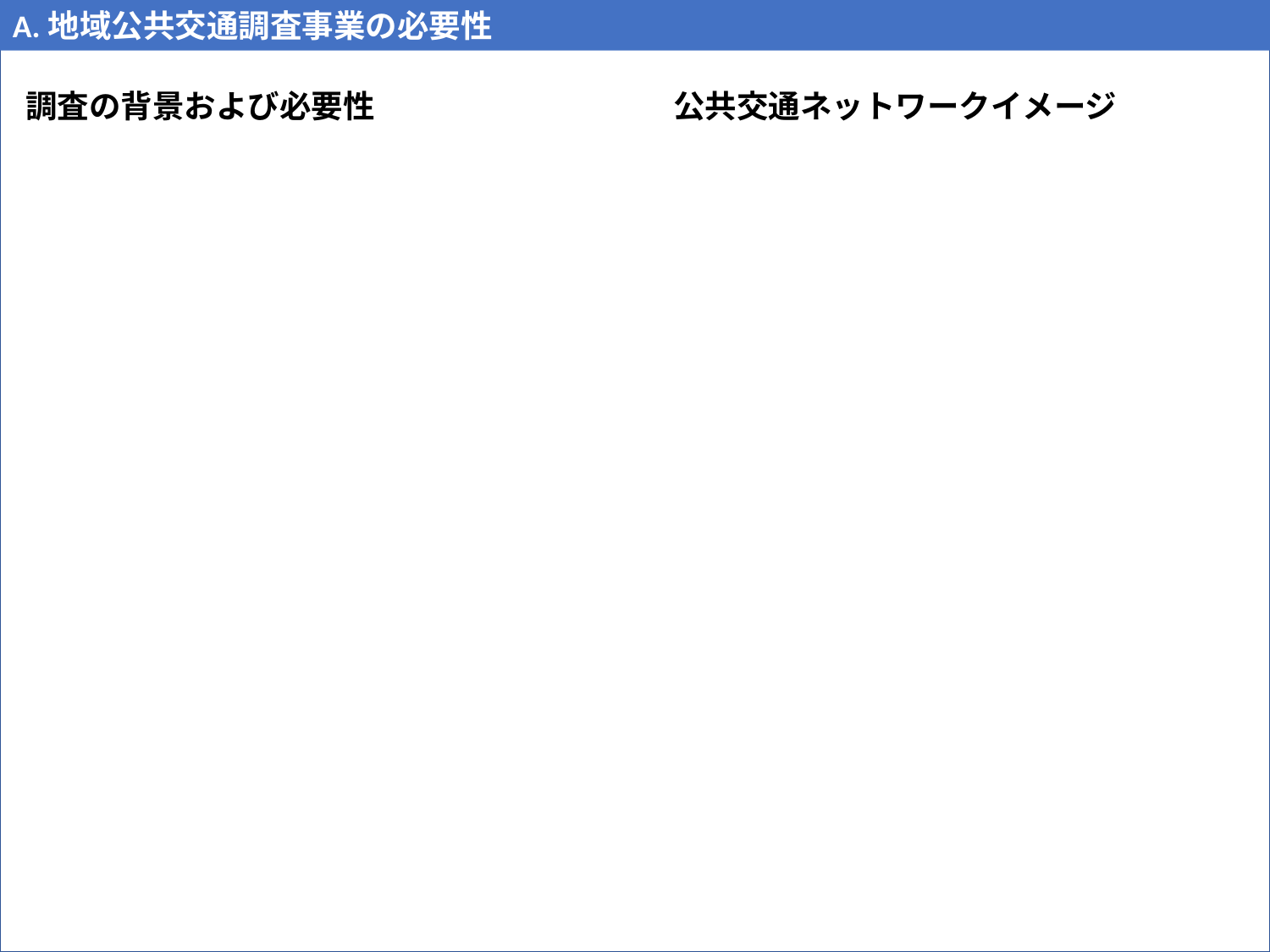

A.地域公共交通調査事業の必要性
16
調査の背景および必要性
公共交通ネットワークイメージ